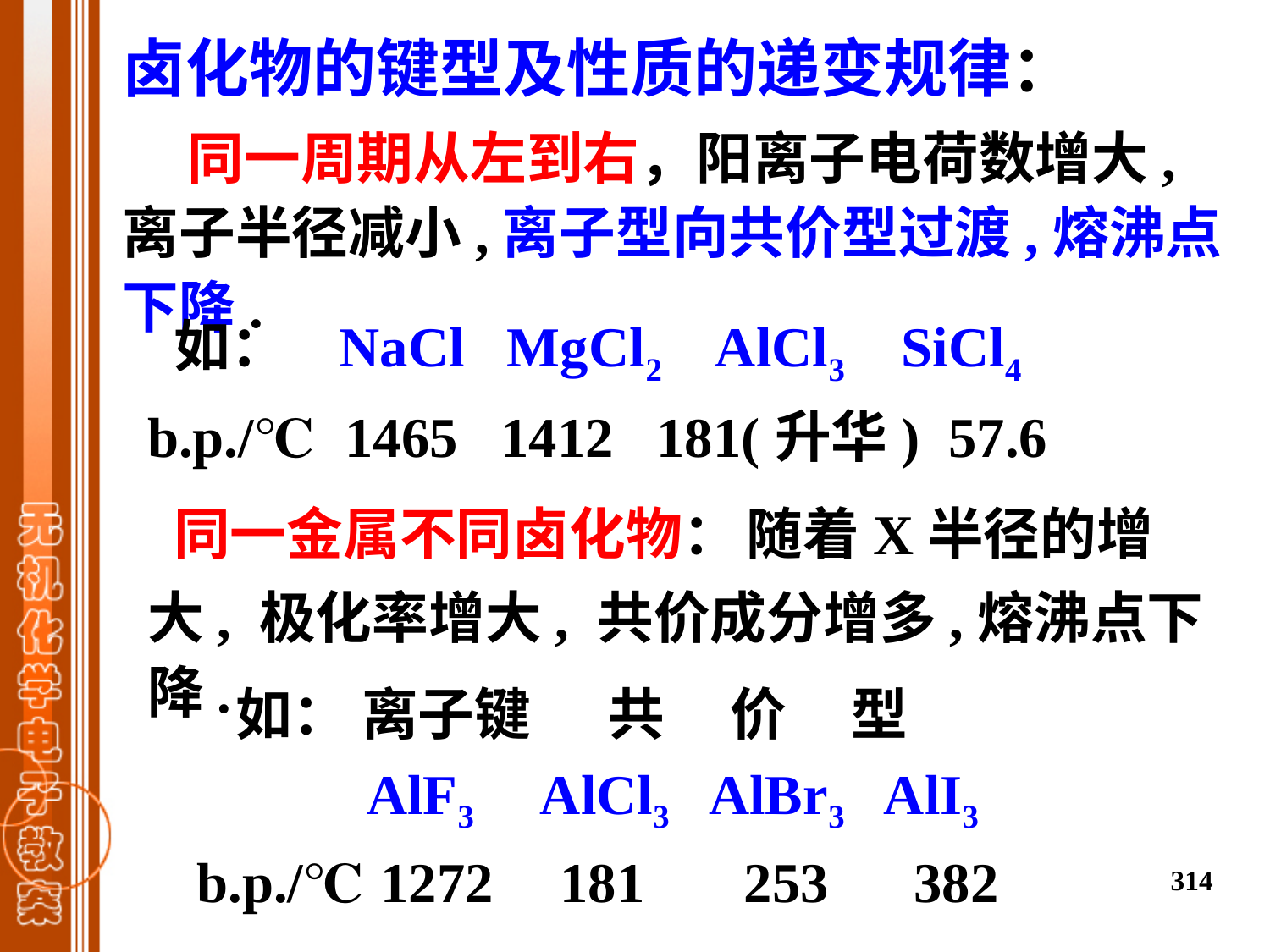

卤化物的键型及性质的递变规律：
    同一周期从左到右，阳离子电荷数增大,离子半径减小,离子型向共价型过渡,熔沸点下降.
 如：   NaCl   MgCl2    AlCl3    SiCl4
b.p./℃  1465   1412   181(升华)  57.6
 同一金属不同卤化物： 随着X半径的增大, 极化率增大, 共价成分增多,熔沸点下降.
  如： 离子键      共     价     型
            AlF3        AlCl3   AlBr3   AlI3
b.p./℃ 1272        181       253      382
314